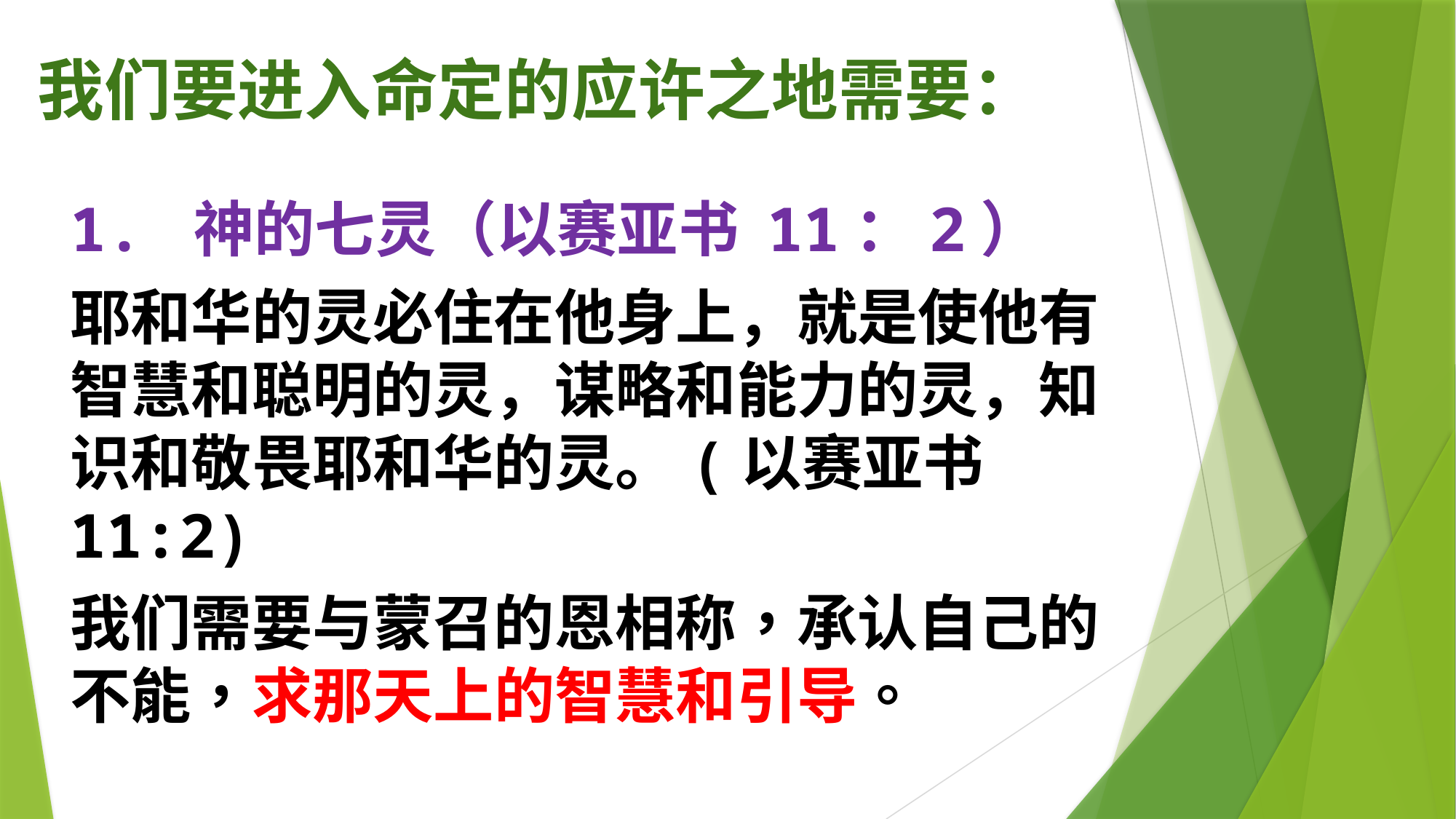

# 我们要进入命定的应许之地需要：
1. 神的七灵（以赛亚书 11：2）
耶和华的灵必住在他身上，就是使他有智慧和聪明的灵，谋略和能力的灵，知识和敬畏耶和华的灵。(以赛亚书 11:2)
我们需要与蒙召的恩相称，承认自己的不能，求那天上的智慧和引导。